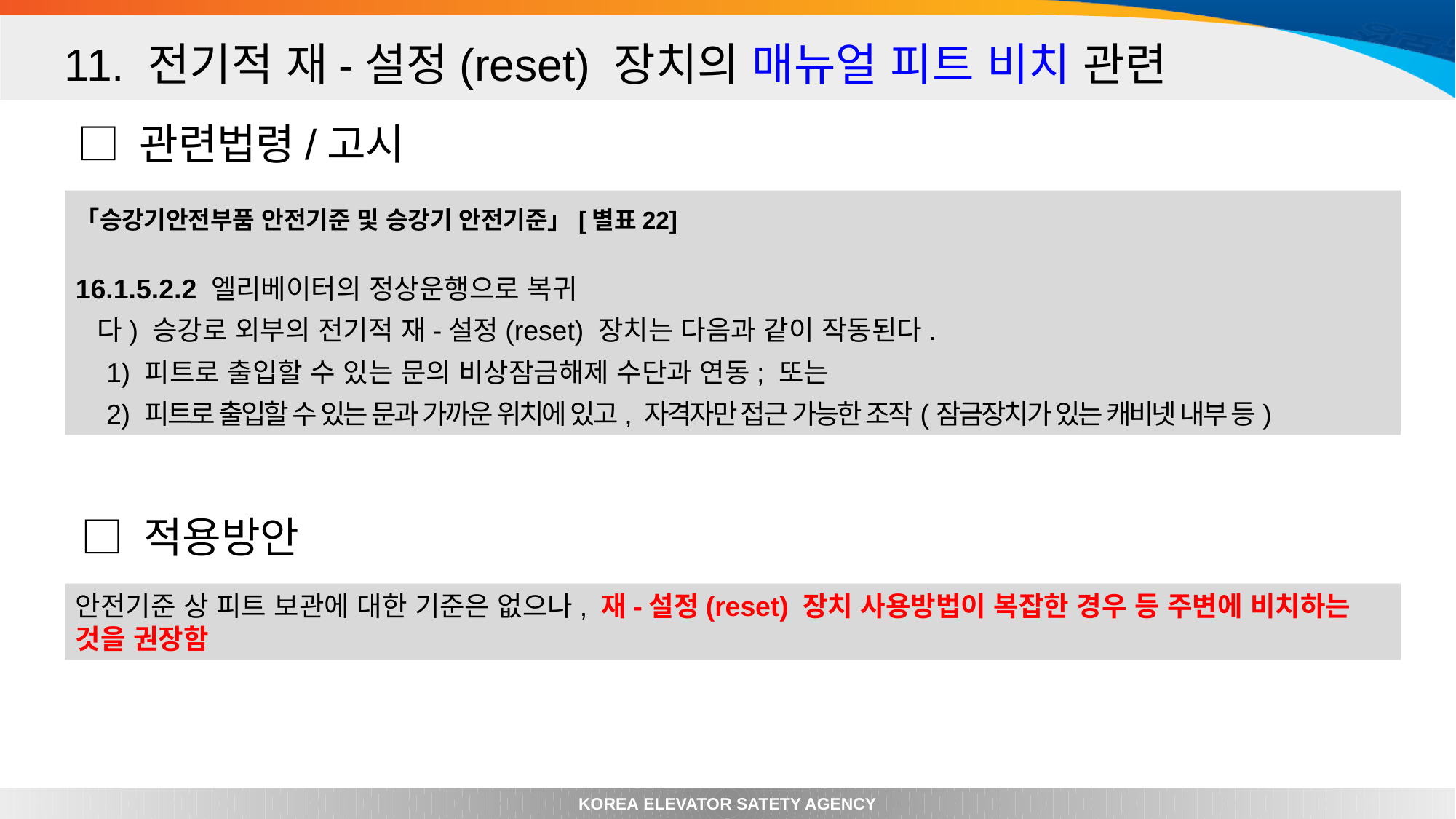

11. 전기적 재-설정(reset) 장치의 매뉴얼 피트 비치 관련
□ 관련법령/고시
「승강기안전부품 안전기준 및 승강기 안전기준」[별표22]

16.1.5.2.2 엘리베이터의 정상운행으로 복귀

  다) 승강로 외부의 전기적 재-설정(reset) 장치는 다음과 같이 작동된다.

    1) 피트로 출입할 수 있는 문의 비상잠금해제 수단과 연동; 또는

    2) 피트로 출입할 수 있는 문과 가까운 위치에 있고, 자격자만 접근 가능한 조작(잠금장치가 있는 캐비넷 내부 등)
□ 적용방안
안전기준 상 피트 보관에 대한 기준은 없으나, 재-설정(reset) 장치 사용방법이 복잡한 경우 등 주변에 비치하는 것을 권장함